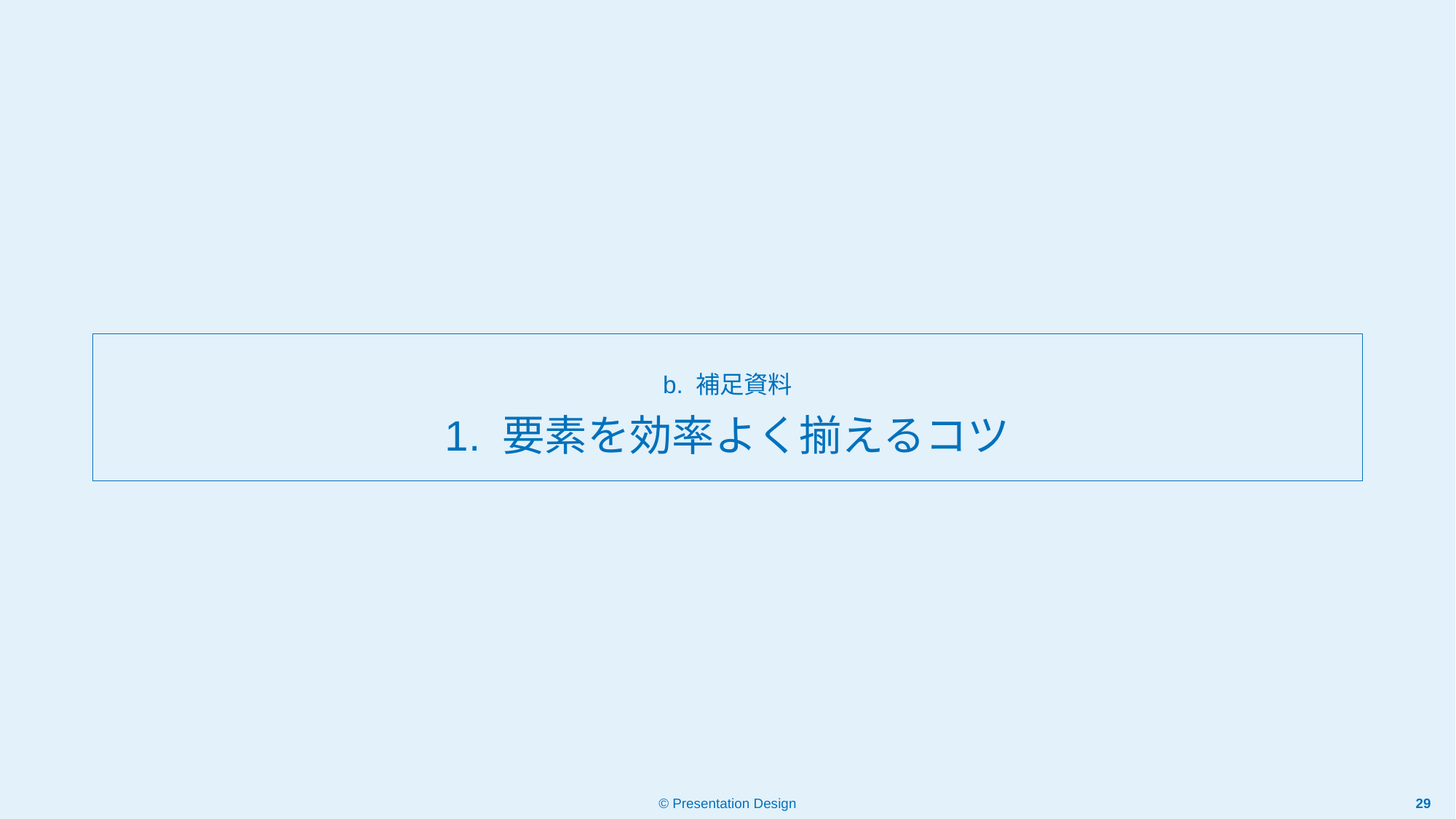

# b. 補足資料 1. 要素を効率よく揃えるコツ
© Presentation Design
29